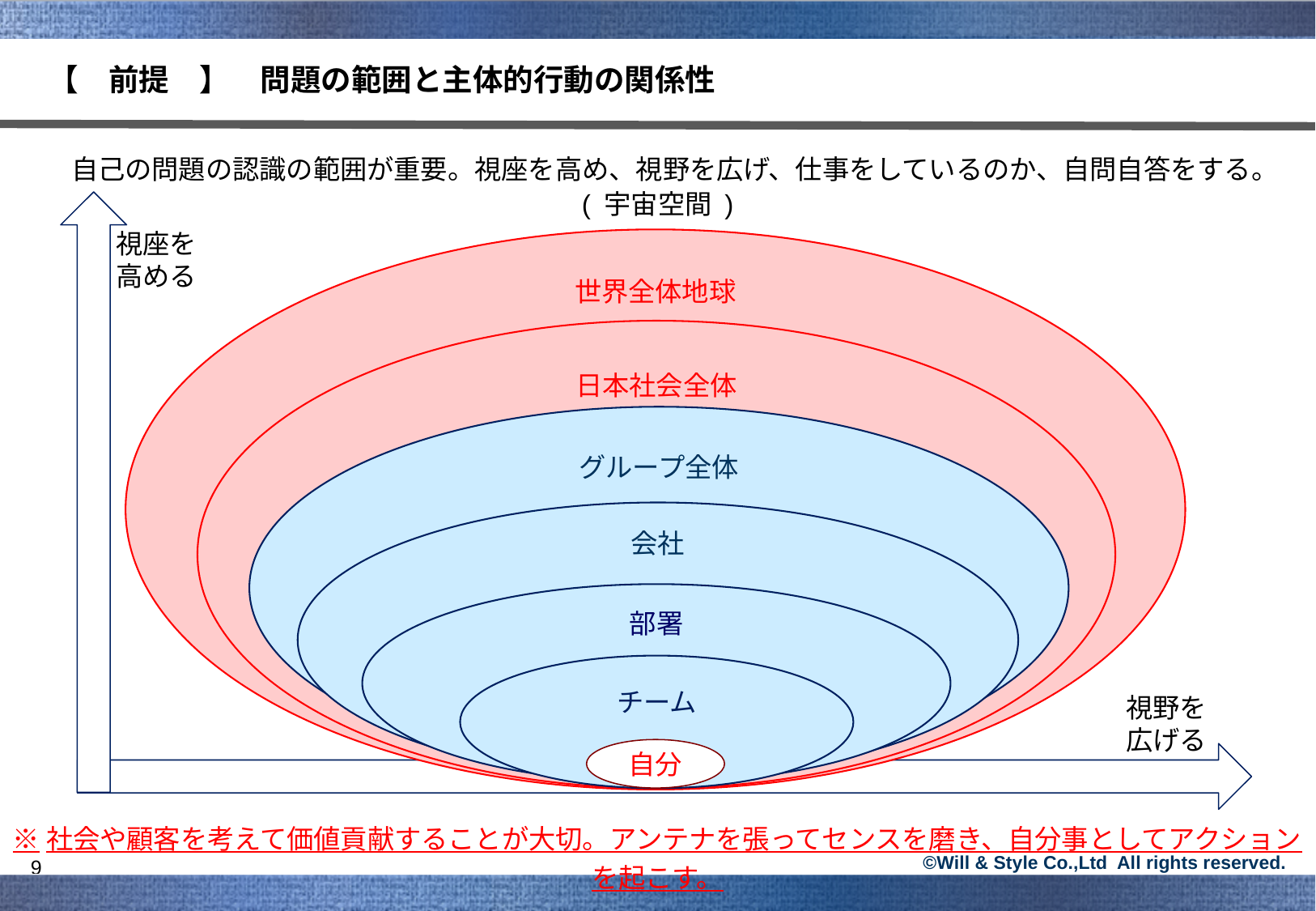

【　前提　】　問題の範囲と主体的行動の関係性
自己の問題の認識の範囲が重要。視座を高め、視野を広げ、仕事をしているのか、自問自答をする。
( 宇宙空間 )
視座を
高める
世界全体地球

日本社会全体

グループ全体

会社

部署

チーム

視野を
広げる
自分

※社会や顧客を考えて価値貢献することが大切。アンテナを張ってセンスを磨き、自分事としてアクションを起こす。